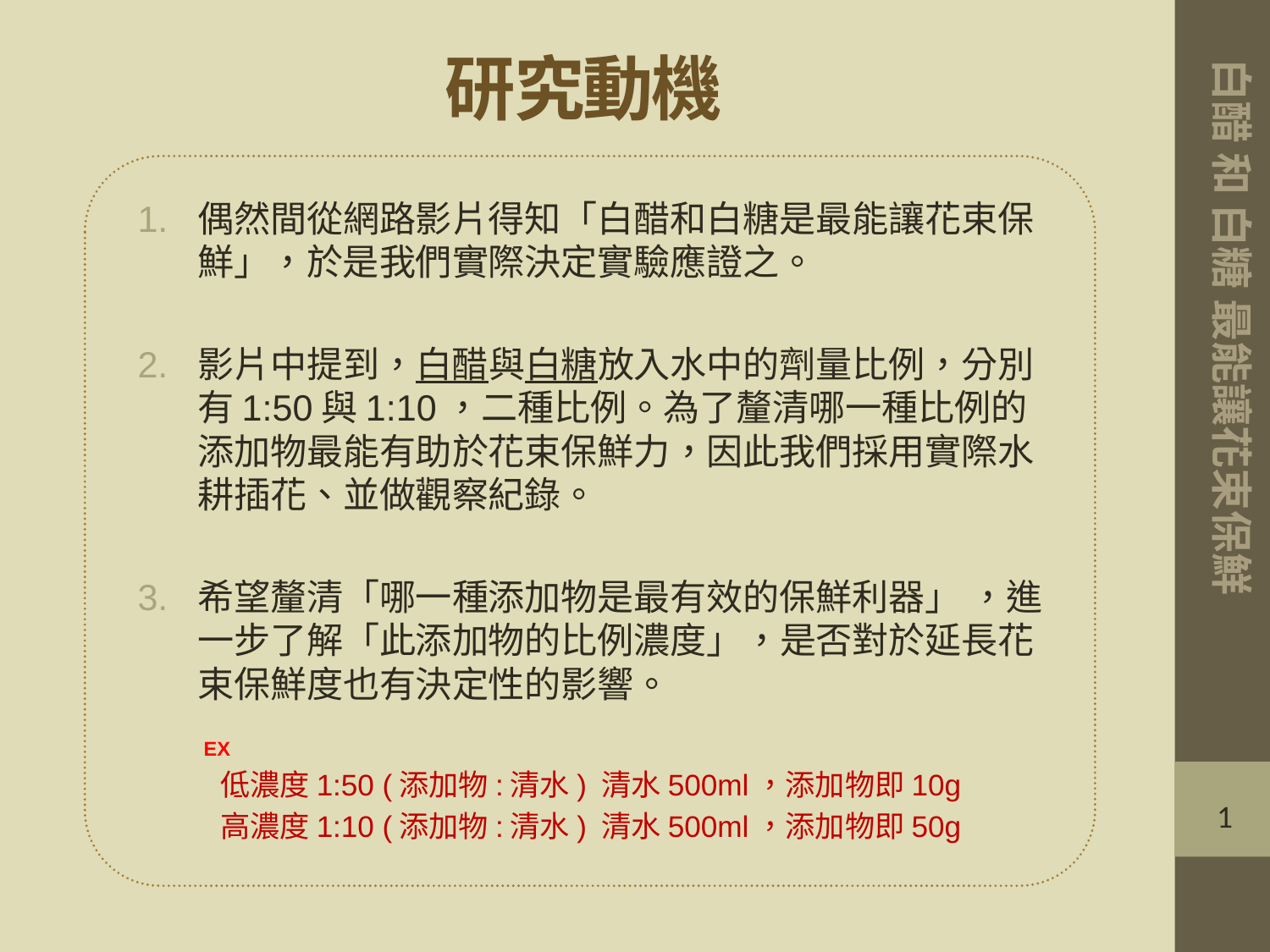

# 研究動機
白醋 和 白糖 最能讓花束保鮮

偶然間從網路影片得知「白醋和白糖是最能讓花束保鮮」，於是我們實際決定實驗應證之。

影片中提到，白醋與白糖放入水中的劑量比例，分別有1:50與1:10，二種比例。為了釐清哪一種比例的添加物最能有助於花束保鮮力，因此我們採用實際水耕插花、並做觀察紀錄。

希望釐清「哪一種添加物是最有效的保鮮利器」 ，進一步了解「此添加物的比例濃度」，是否對於延長花束保鮮度也有決定性的影響。

            EX
         低濃度1:50 (添加物:清水) 清水500ml，添加物即10g
         高濃度1:10 (添加物:清水) 清水500ml，添加物即50g
1